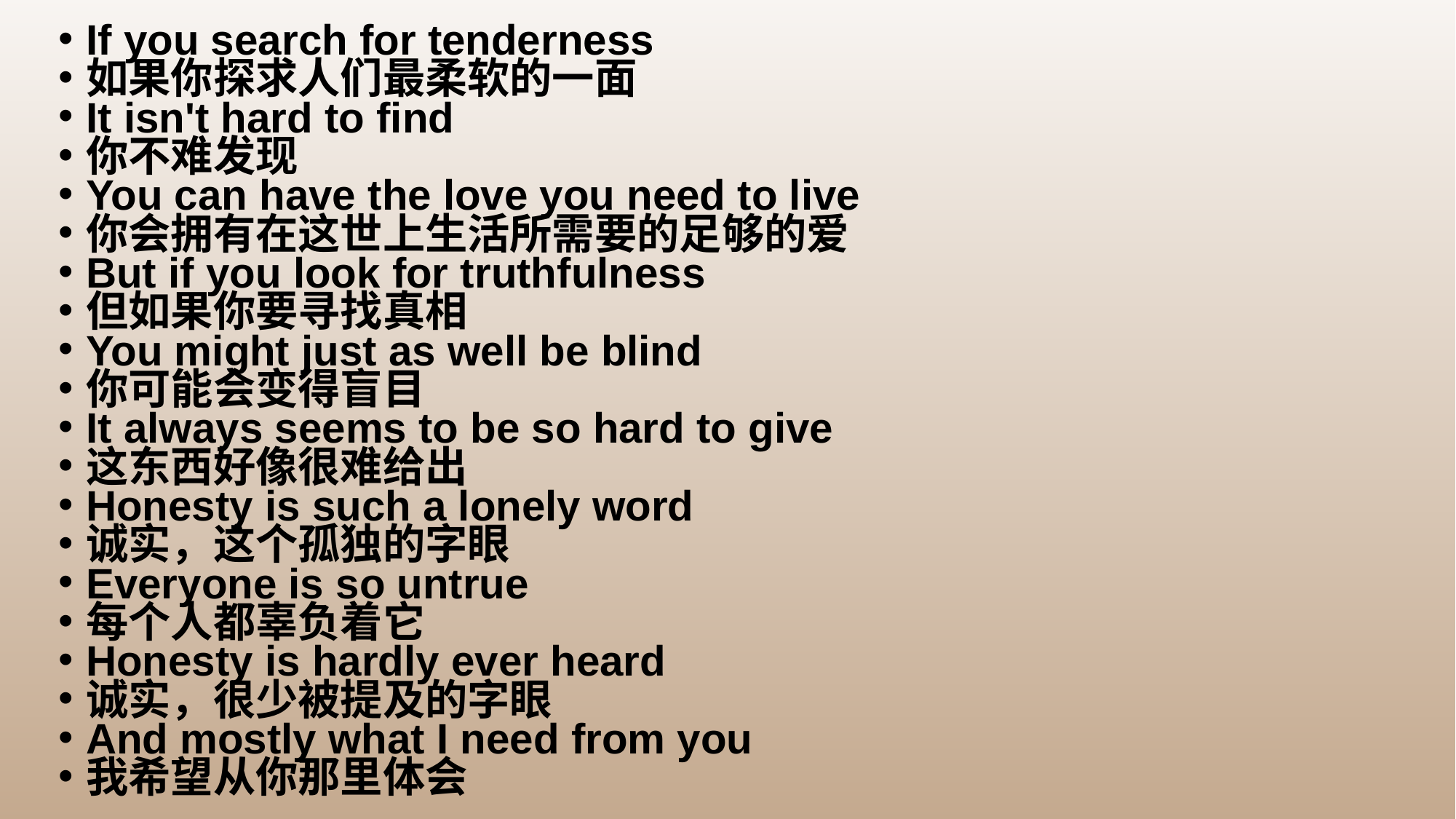

If you search for tenderness
如果你探求人们最柔软的一面
It isn't hard to find
你不难发现
You can have the love you need to live
你会拥有在这世上生活所需要的足够的爱
But if you look for truthfulness
但如果你要寻找真相
You might just as well be blind
你可能会变得盲目
It always seems to be so hard to give
这东西好像很难给出
Honesty is such a lonely word
诚实，这个孤独的字眼
Everyone is so untrue
每个人都辜负着它
Honesty is hardly ever heard
诚实，很少被提及的字眼
And mostly what I need from you
我希望从你那里体会